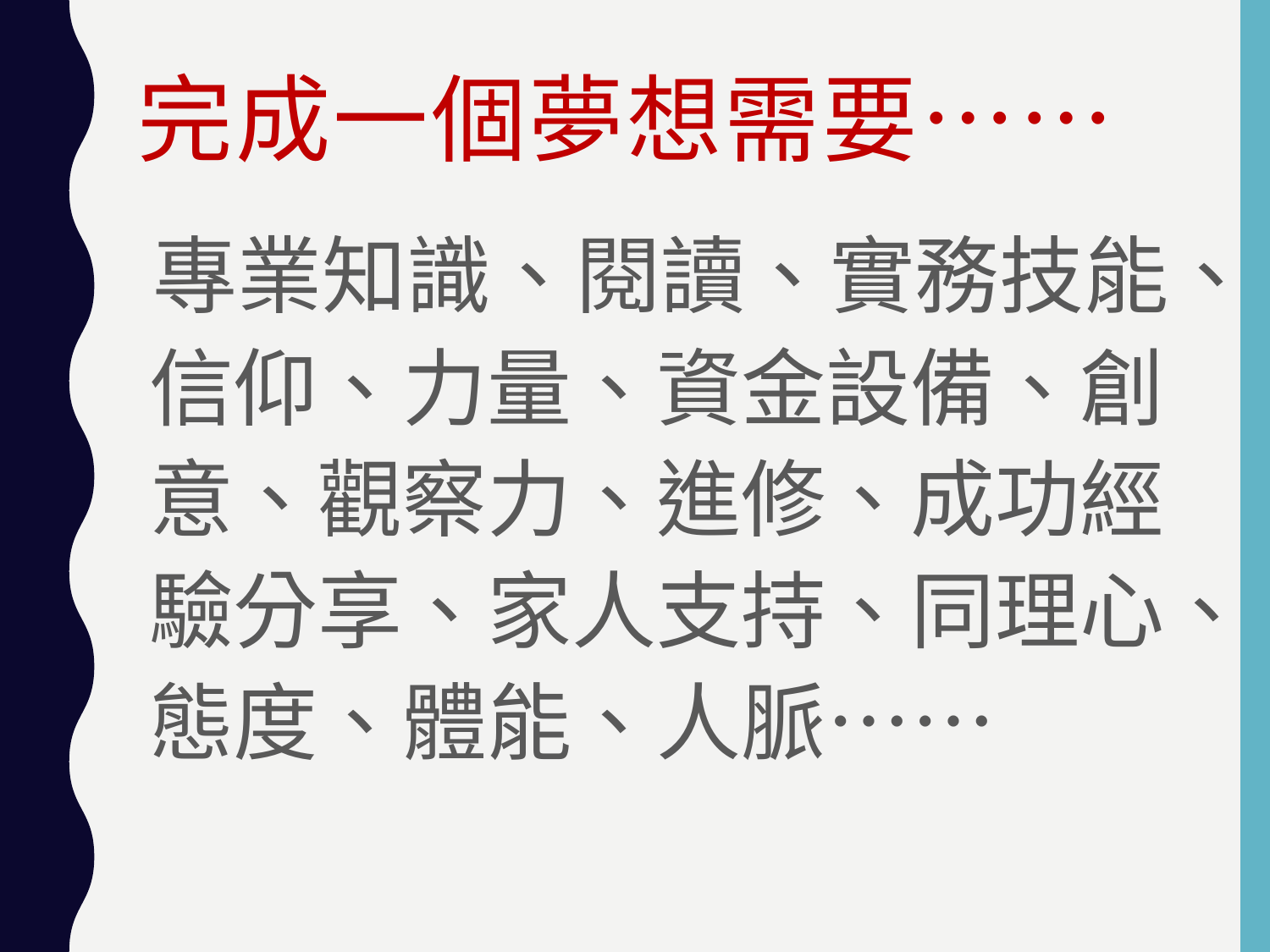

# 完成一個夢想需要……
專業知識、閱讀、實務技能、信仰、力量、資金設備、創意、觀察力、進修、成功經驗分享、家人支持、同理心、態度、體能、人脈……